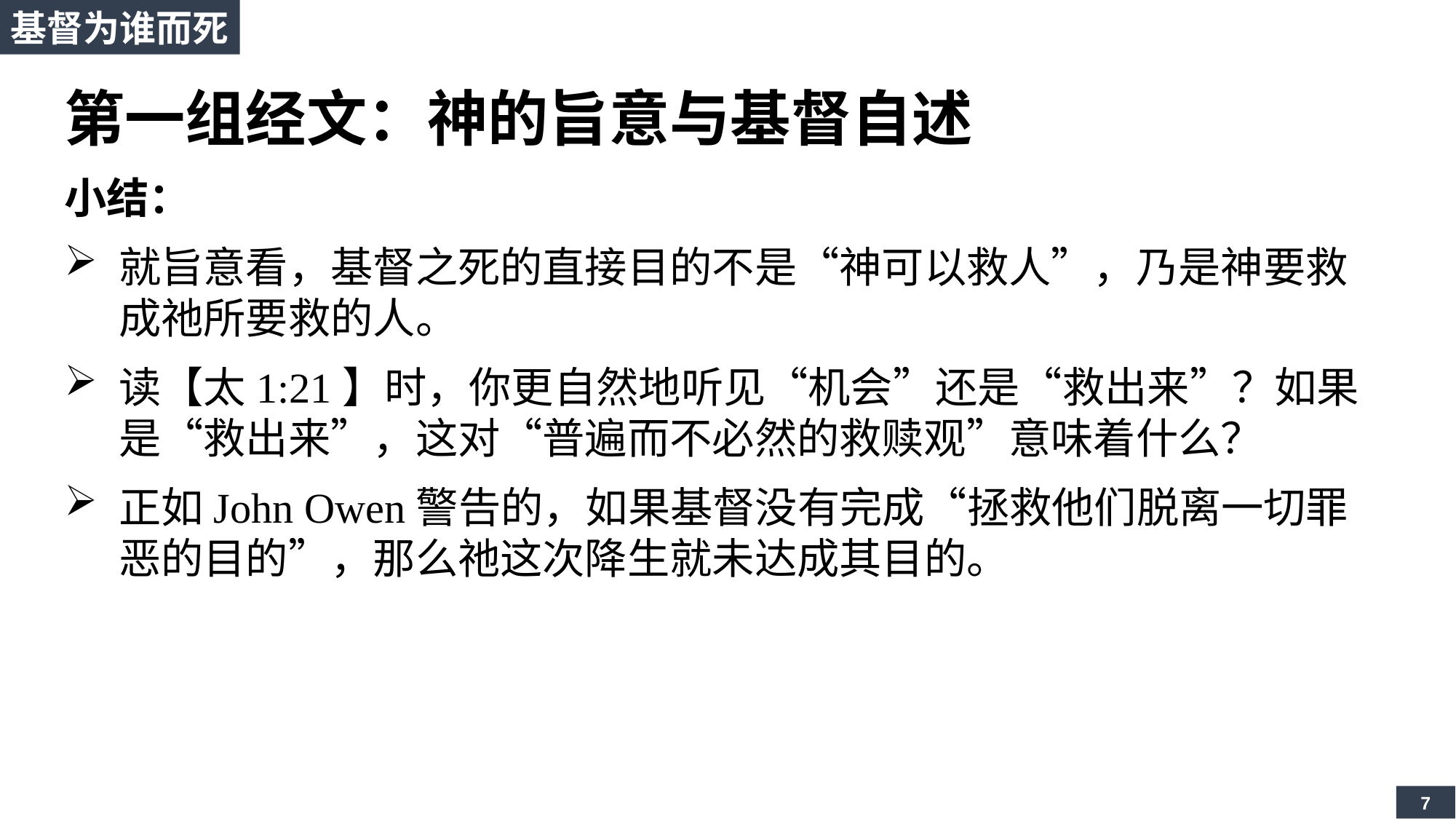

基督为谁而死
第一组经文：神的旨意与基督自述
小结：
就旨意看，基督之死的直接目的不是“神可以救人”，乃是神要救成祂所要救的人。
读【太1:21】时，你更自然地听见“机会”还是“救出来”？如果是“救出来”，这对“普遍而不必然的救赎观”意味着什么？
正如John Owen警告的，如果基督没有完成“拯救他们脱离一切罪恶的目的”，那么祂这次降生就未达成其目的。
7